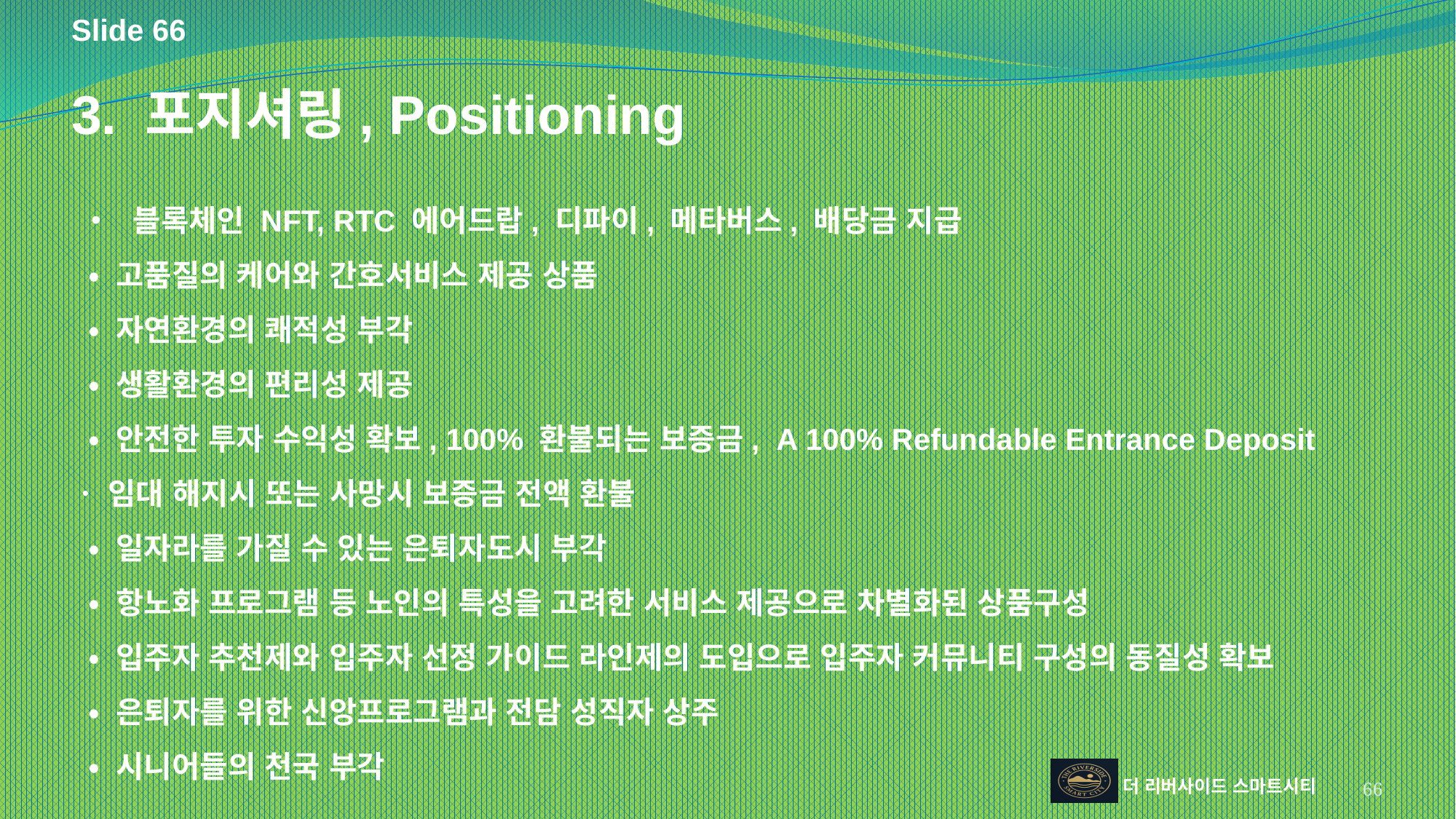

Slide 66
3. 포지셔링, Positioning

  •  블록체인 NFT, RTC 에어드랍, 디파이, 메타버스, 배당금 지급
  • 고품질의 케어와 간호서비스 제공 상품
  • 자연환경의 쾌적성 부각
  • 생활환경의 편리성 제공
  • 안전한 투자 수익성 확보, 100% 환불되는 보증금,  A 100% Refundable Entrance Deposit
ㆍ 임대 해지시 또는 사망시 보증금 전액 환불
  • 일자라를 가질 수 있는 은퇴자도시 부각
  • 항노화 프로그램 등 노인의 특성을 고려한 서비스 제공으로 차별화된 상품구성
  • 입주자 추천제와 입주자 선정 가이드 라인제의 도입으로 입주자 커뮤니티 구성의 동질성 확보
  • 은퇴자를 위한 신앙프로그램과 전담 성직자 상주
  • 시니어들의 천국 부각

66